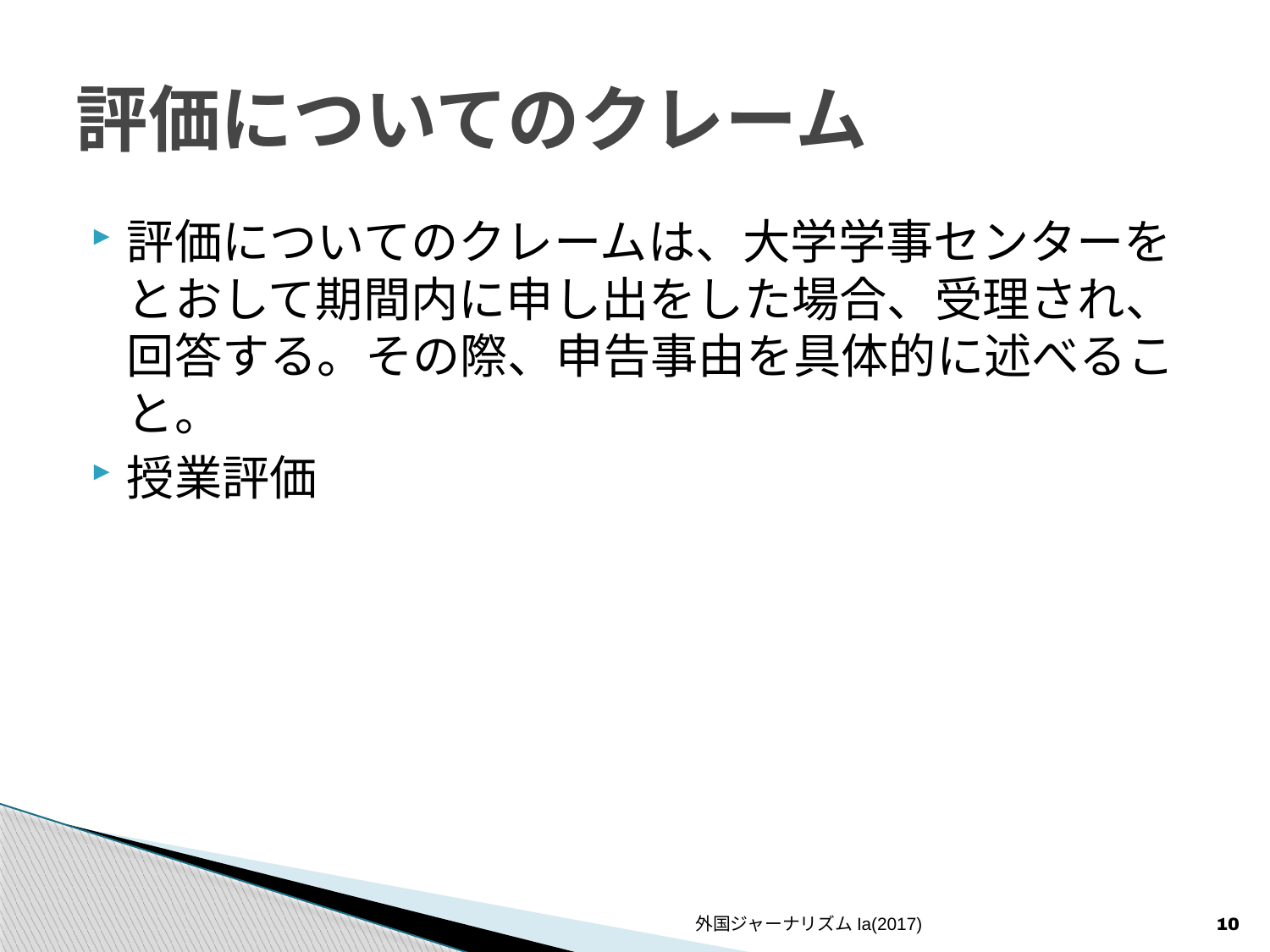

# 評価についてのクレーム
評価についてのクレームは、大学学事センターをとおして期間内に申し出をした場合、受理され、回答する。その際、申告事由を具体的に述べること。
授業評価

外国ジャーナリズムIa(2017)
10